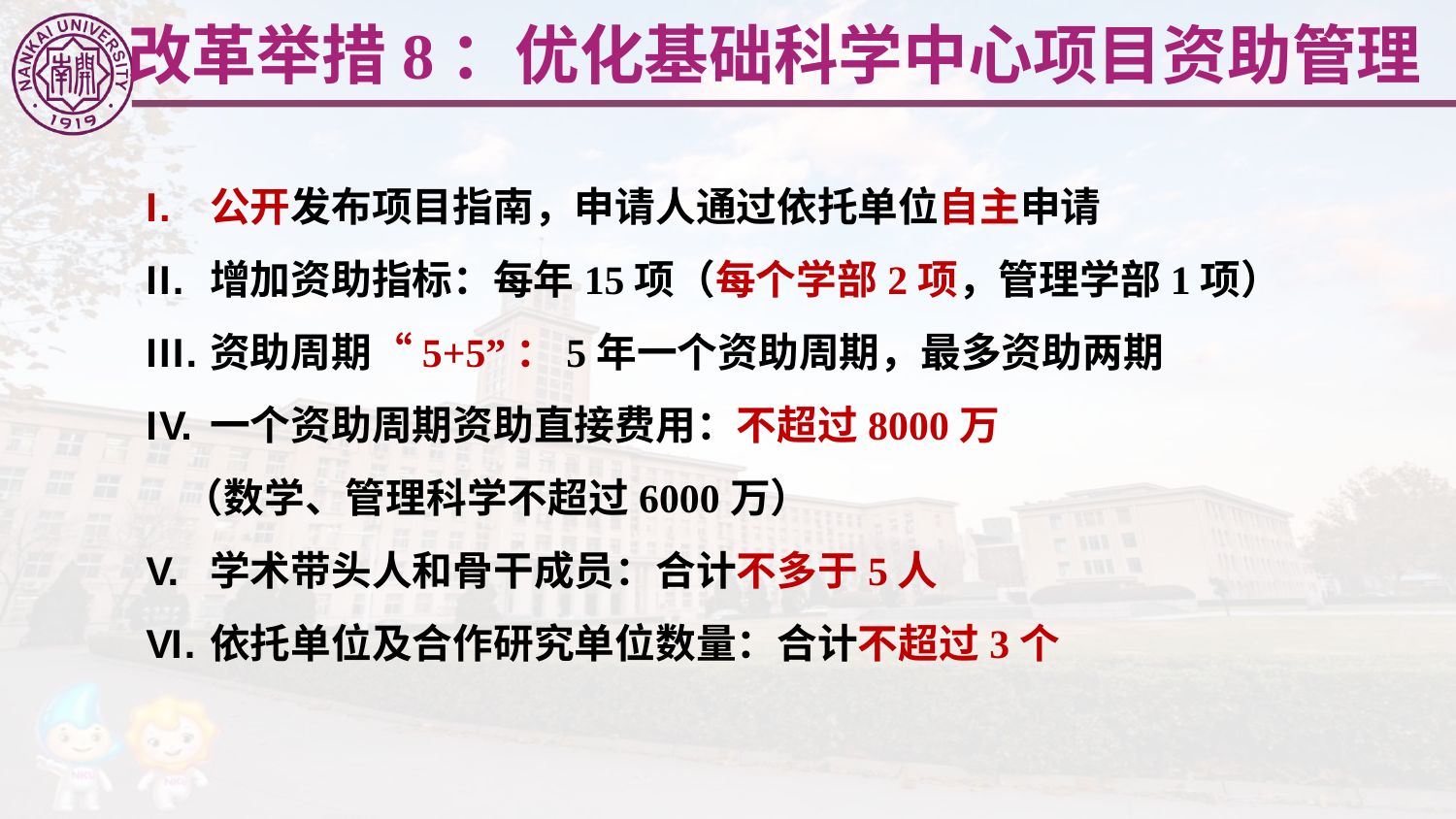

改革举措8：优化基础科学中心项目资助管理
公开发布项目指南，申请人通过依托单位自主申请
增加资助指标：每年15项（每个学部2项，管理学部1项）
资助周期“5+5”：5年一个资助周期，最多资助两期
一个资助周期资助直接费用：不超过8000万
   （数学、管理科学不超过6000万）
学术带头人和骨干成员：合计不多于5人
依托单位及合作研究单位数量：合计不超过3个